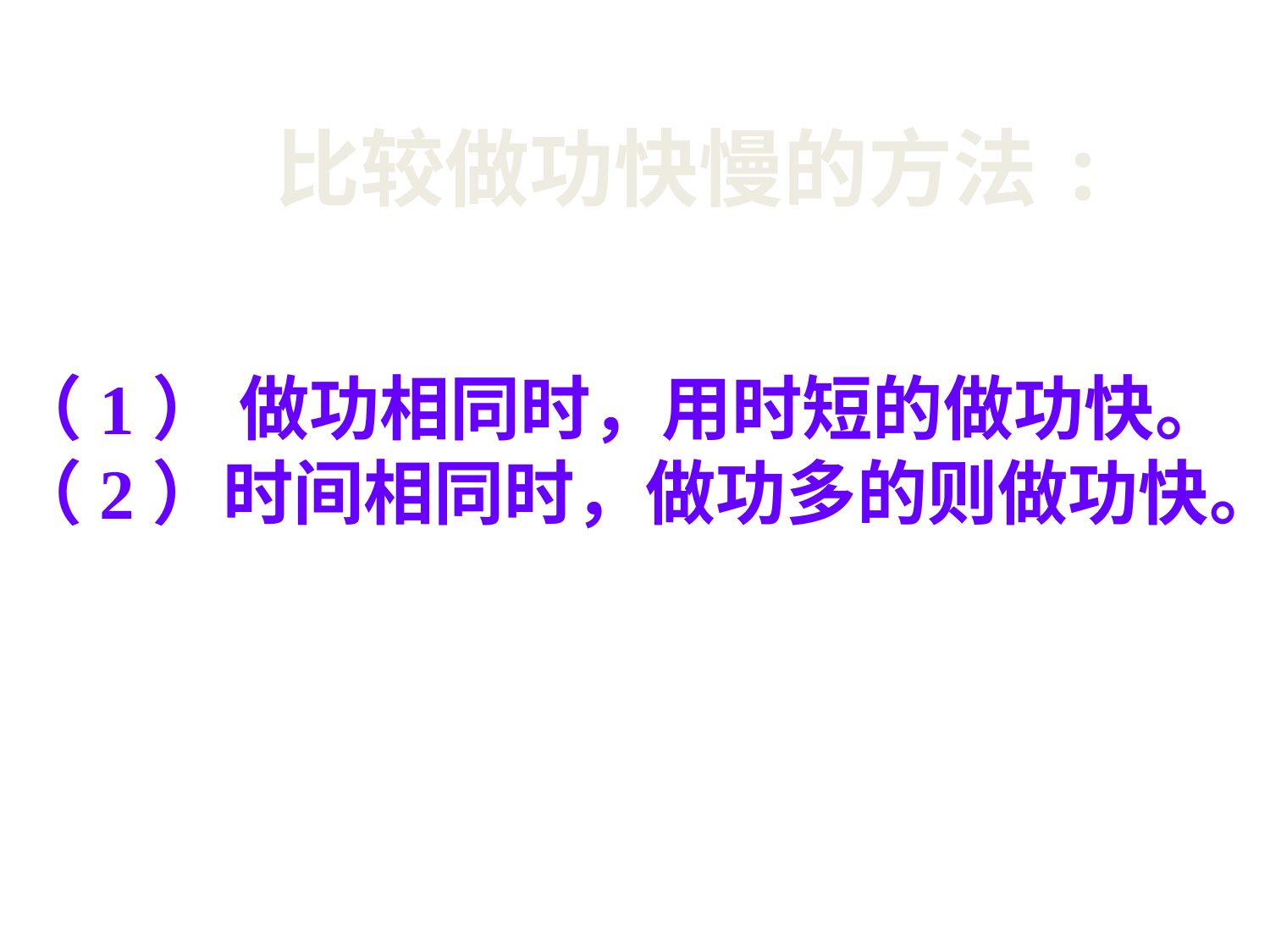

比较做功快慢的方法:

（1） 做功相同时，用时短的做功快。
（2）时间相同时，做功多的则做功快。